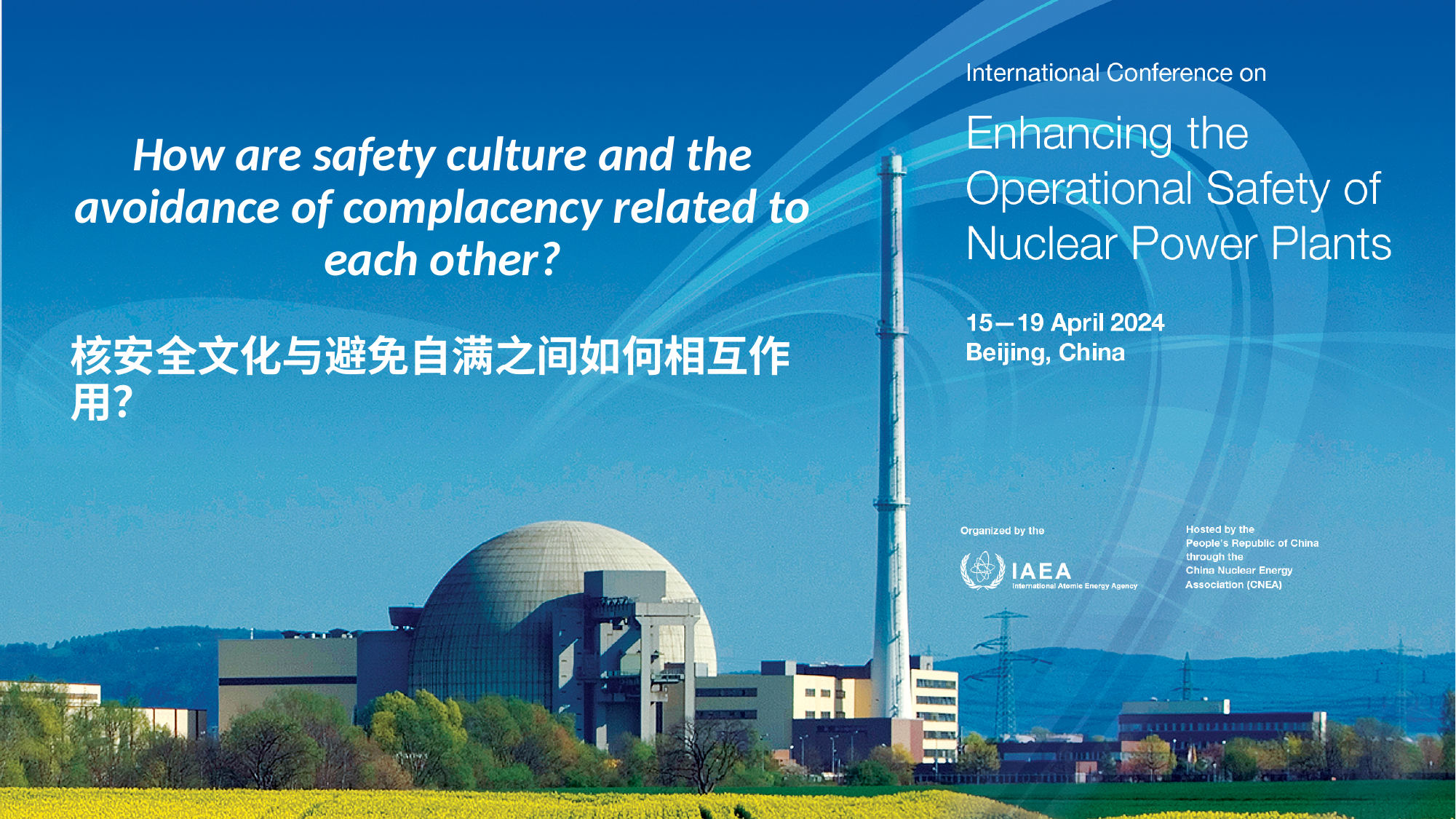

How are safety culture and the avoidance of complacency related to each other?
核安全文化与避免自满之间如何相互作用？